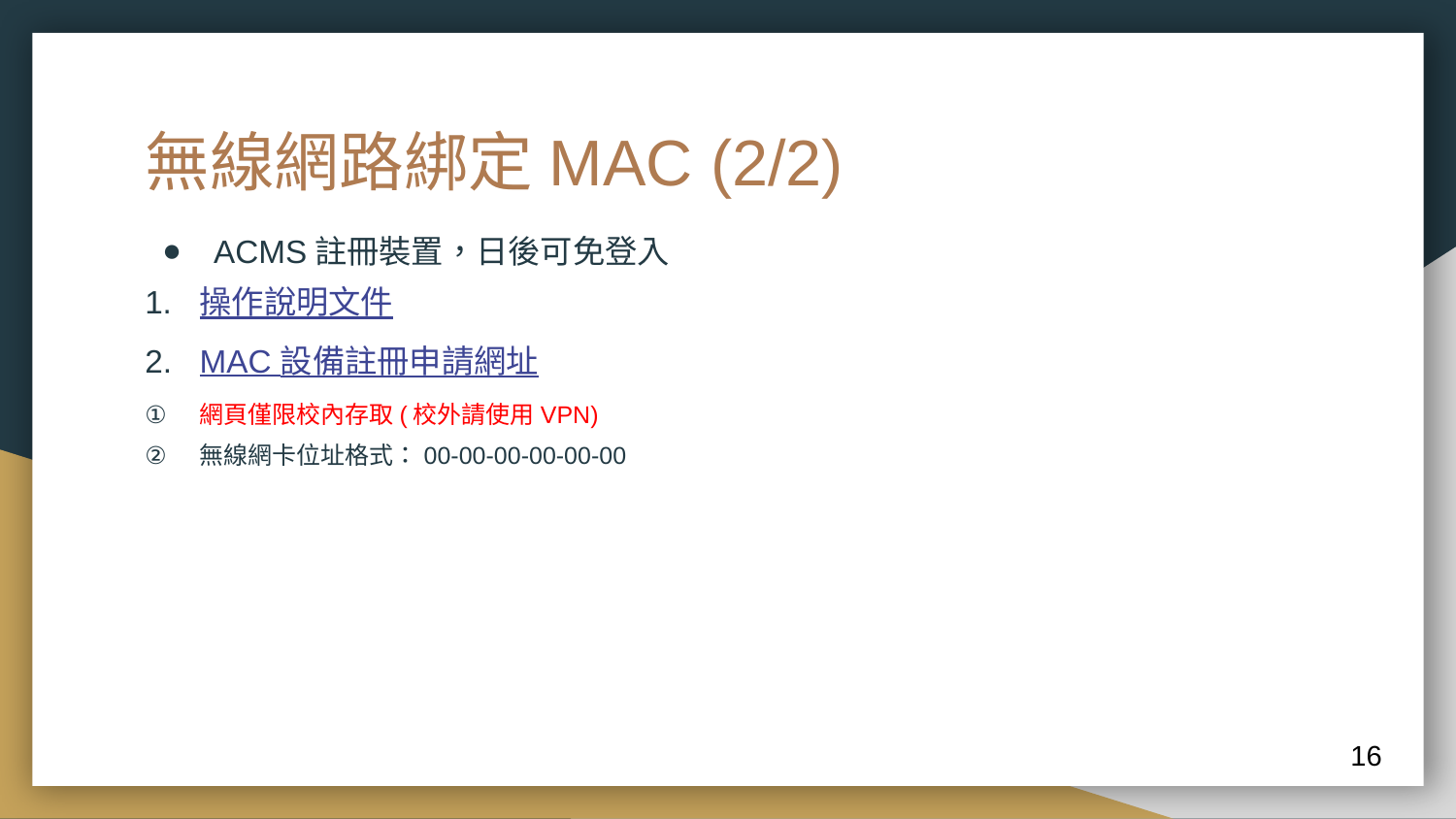

# 無線網路綁定MAC (2/2)
ACMS註冊裝置，日後可免登入
操作說明文件
MAC 設備註冊申請網址
網頁僅限校內存取(校外請使用VPN)
無線網卡位址格式：00-00-00-00-00-00
16